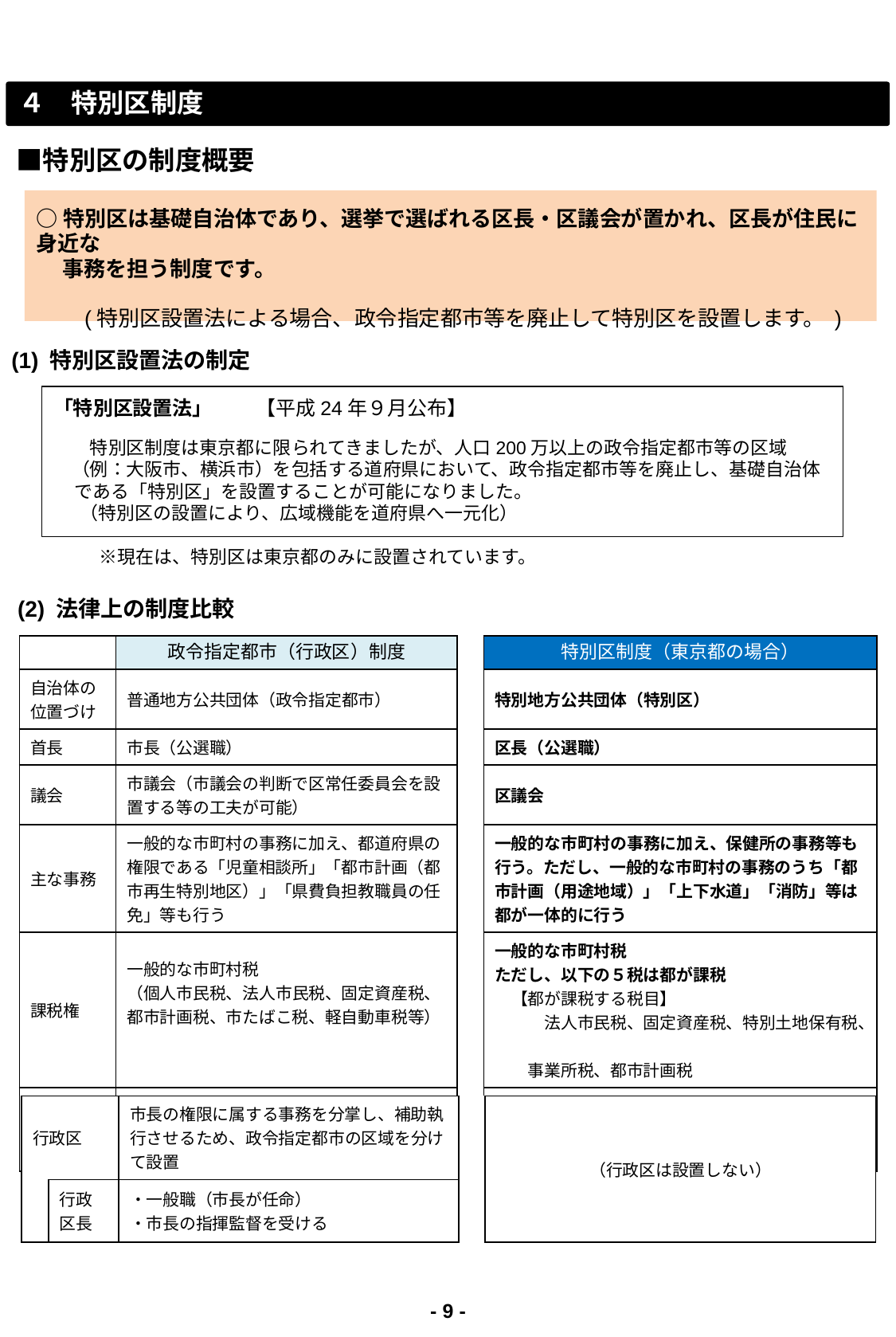

４　特別区制度
　■特別区の制度概要

○特別区は基礎自治体であり、選挙で選ばれる区長・区議会が置かれ、区長が住民に身近な
　 事務を担う制度です。

　　(特別区設置法による場合、政令指定都市等を廃止して特別区を設置します。 )

(1) 特別区設置法の制定
「特別区設置法」　　【平成24年９月公布】

　　特別区制度は東京都に限られてきましたが、人口200万以上の政令指定都市等の区域
　（例：大阪市、横浜市）を包括する道府県において、政令指定都市等を廃止し、基礎自治体
    である「特別区」を設置することが可能になりました。
　  （特別区の設置により、広域機能を道府県へ一元化）

　 　　　    ※現在は、特別区は東京都のみに設置されています。
(2) 法律上の制度比較
|  | 政令指定都市（行政区）制度 |  | 特別区制度（東京都の場合） |
| --- | --- | --- | --- |
| 自治体の位置づけ | 普通地方公共団体（政令指定都市） |  | 特別地方公共団体（特別区） |
| 首長 | 市長（公選職） |  | 区長（公選職） |
| 議会 | 市議会（市議会の判断で区常任委員会を設置する等の工夫が可能） |  | 区議会 |
| 主な事務 | 一般的な市町村の事務に加え、都道府県の権限である「児童相談所」「都市計画（都市再生特別地区）」「県費負担教職員の任免」等も行う |  | 一般的な市町村の事務に加え、保健所の事務等も行う。ただし、一般的な市町村の事務のうち「都市計画（用途地域）」「上下水道」「消防」等は都が一体的に行う |
| 課税権 | 一般的な市町村税 （個人市民税、法人市民税、固定資産税、都市計画税、市たばこ税、軽自動車税等） |  | 一般的な市町村税 ただし、以下の５税は都が課税 　【都が課税する税目】 　　　法人市民税、固定資産税、特別土地保有税、　　 　　事業所税、都市計画税 |
| 財政調整 |  |  | 上記５税のうち、法人市民税、固定資産税、特別土地保有税を活用して、都と特別区及び特別区間の財政調整を実施 |
| 行政区 |  | 市長の権限に属する事務を分掌し、補助執行させるため、政令指定都市の区域を分けて設置 |  | （行政区は設置しない） |
| --- | --- | --- | --- | --- |
|  | 行政区長 | ・一般職（市長が任命） ・市長の指揮監督を受ける |  |  |
- 9 -